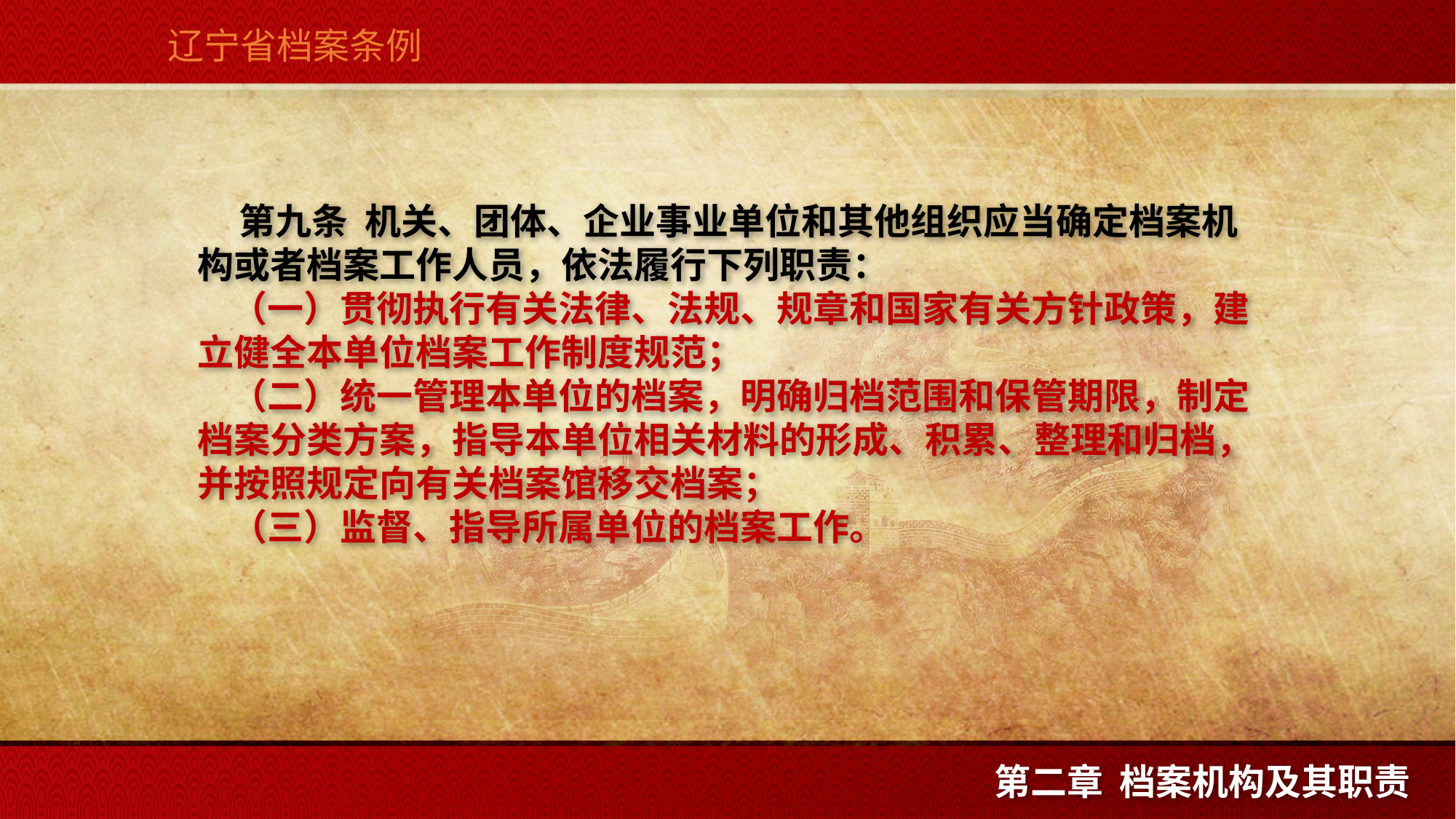

辽宁省档案条例
    第九条  机关、团体、企业事业单位和其他组织应当确定档案机构或者档案工作人员，依法履行下列职责：
   （一）贯彻执行有关法律、法规、规章和国家有关方针政策，建立健全本单位档案工作制度规范；
   （二）统一管理本单位的档案，明确归档范围和保管期限，制定档案分类方案，指导本单位相关材料的形成、积累、整理和归档，并按照规定向有关档案馆移交档案；
   （三）监督、指导所属单位的档案工作。

第二章  档案机构及其职责